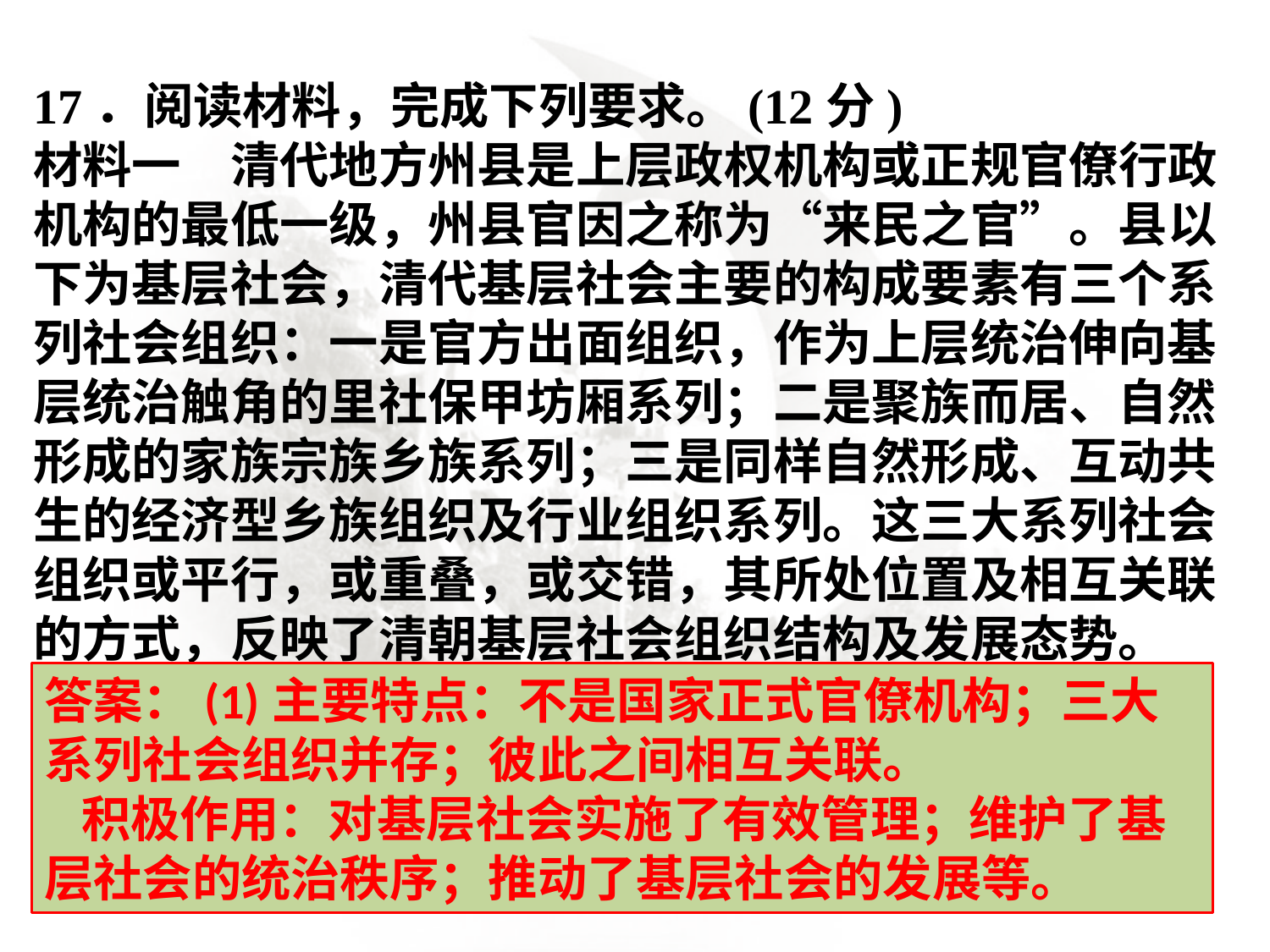

17．阅读材料，完成下列要求。(12分)材料一　清代地方州县是上层政权机构或正规官僚行政机构的最低一级，州县官因之称为“来民之官”。县以下为基层社会，清代基层社会主要的构成要素有三个系列社会组织：一是官方出面组织，作为上层统治伸向基层统治触角的里社保甲坊厢系列；二是聚族而居、自然形成的家族宗族乡族系列；三是同样自然形成、互动共生的经济型乡族组织及行业组织系列。这三大系列社会组织或平行，或重叠，或交错，其所处位置及相互关联的方式，反映了清朝基层社会组织结构及发展态势。——摘编自张研等《清史十五讲》
(1)根据材料一并结合所学知识，概括清代基层社会组织的主要特点及其积极作用。(6分)
答案：(1)主要特点：不是国家正式官僚机构；三大系列社会组织并存；彼此之间相互关联。积极作用：对基层社会实施了有效管理；维护了基层社会的统治秩序；推动了基层社会的发展等。